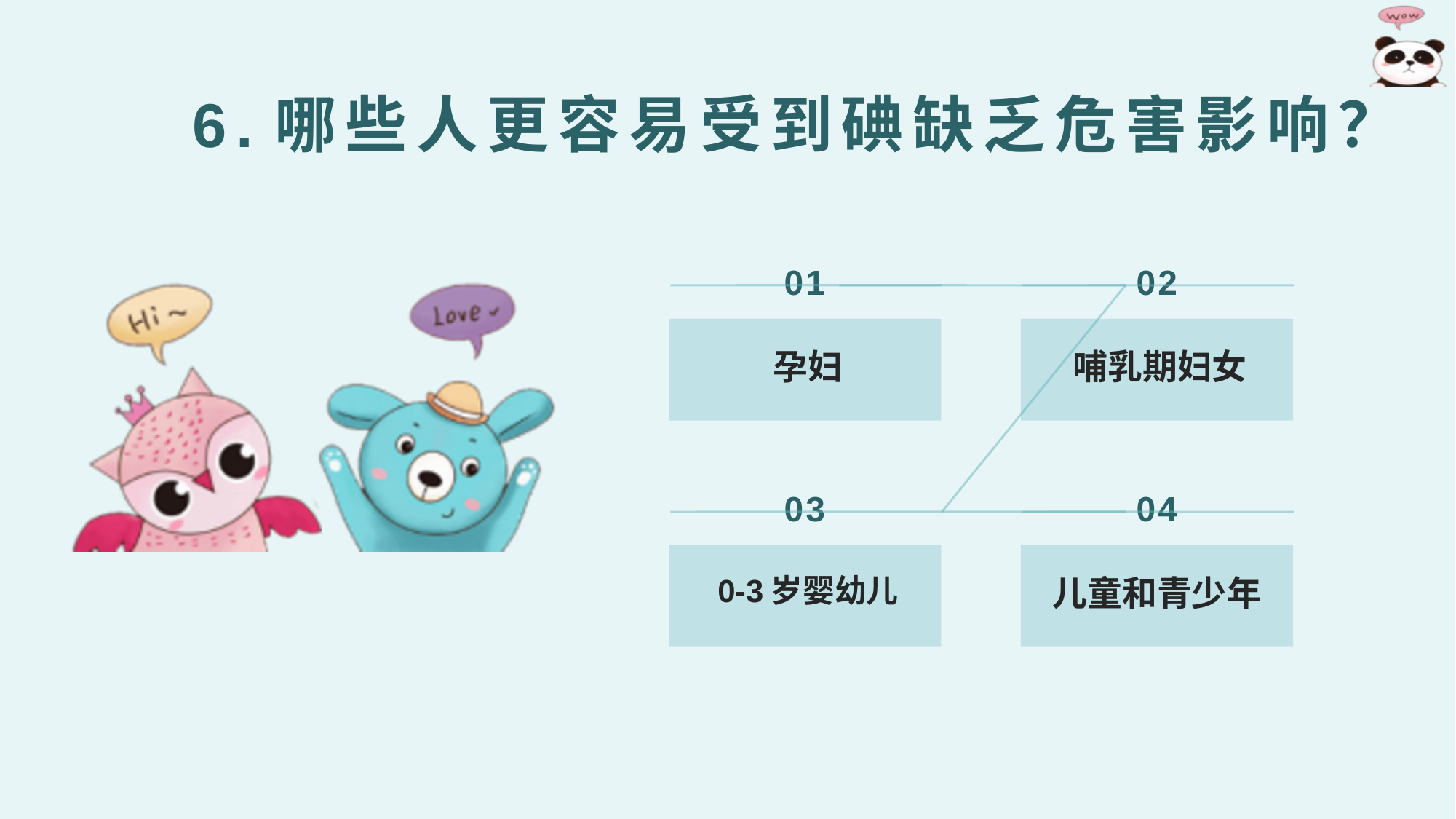

6.哪些人更容易受到碘缺乏危害影响？
01
02

孕妇
哺乳期妇女
03
04

0-3岁婴幼儿
儿童和青少年